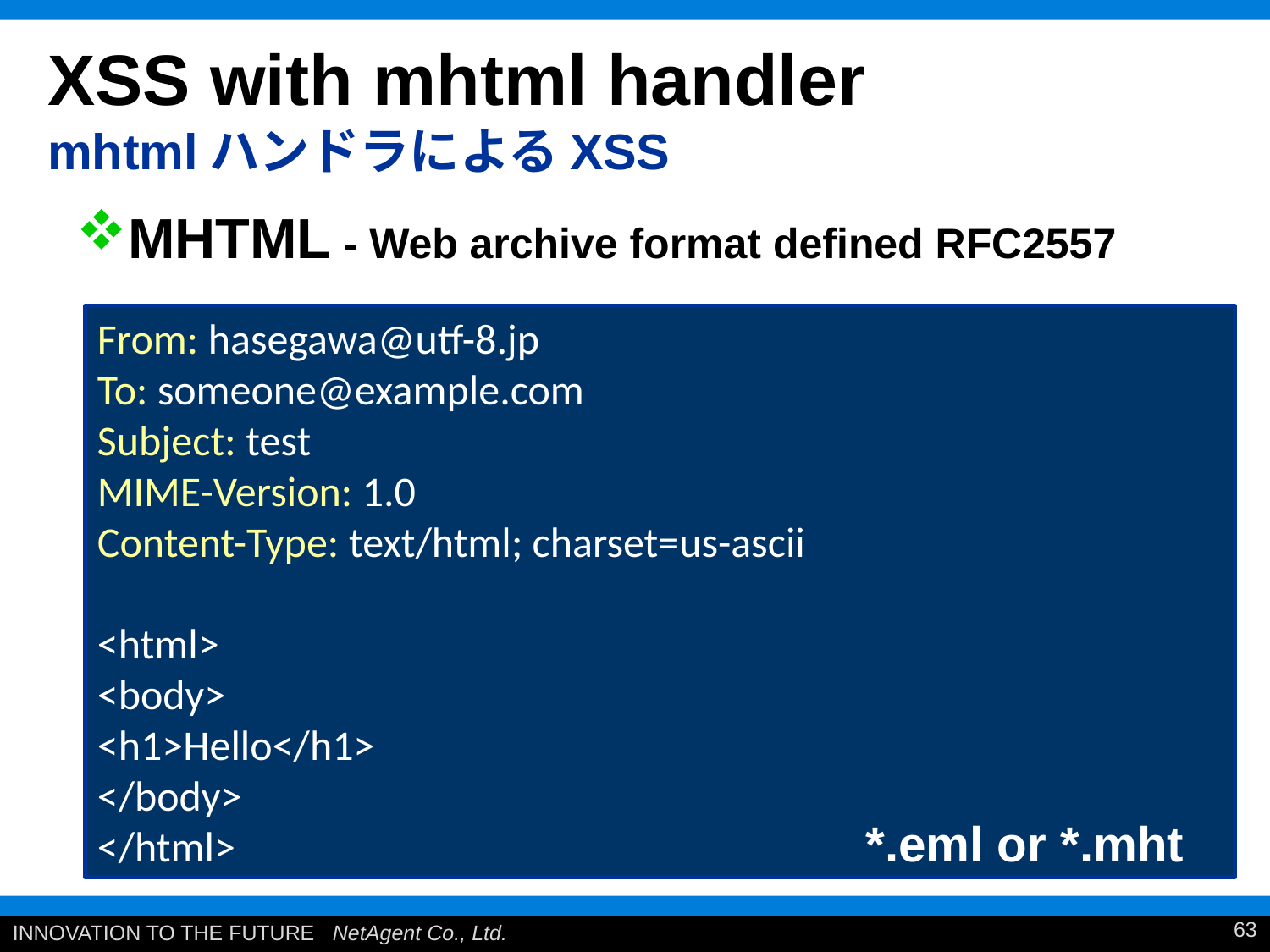

# XSS with mhtml handler mhtmlハンドラによるXSS
MHTML - Web archive format defined RFC2557
From: hasegawa@utf-8.jp
To: someone@example.com
Subject: test
MIME-Version: 1.0
Content-Type: text/html; charset=us-ascii

<html>
<body>
<h1>Hello</h1>
</body>
</html>
*.eml or *.mht
63